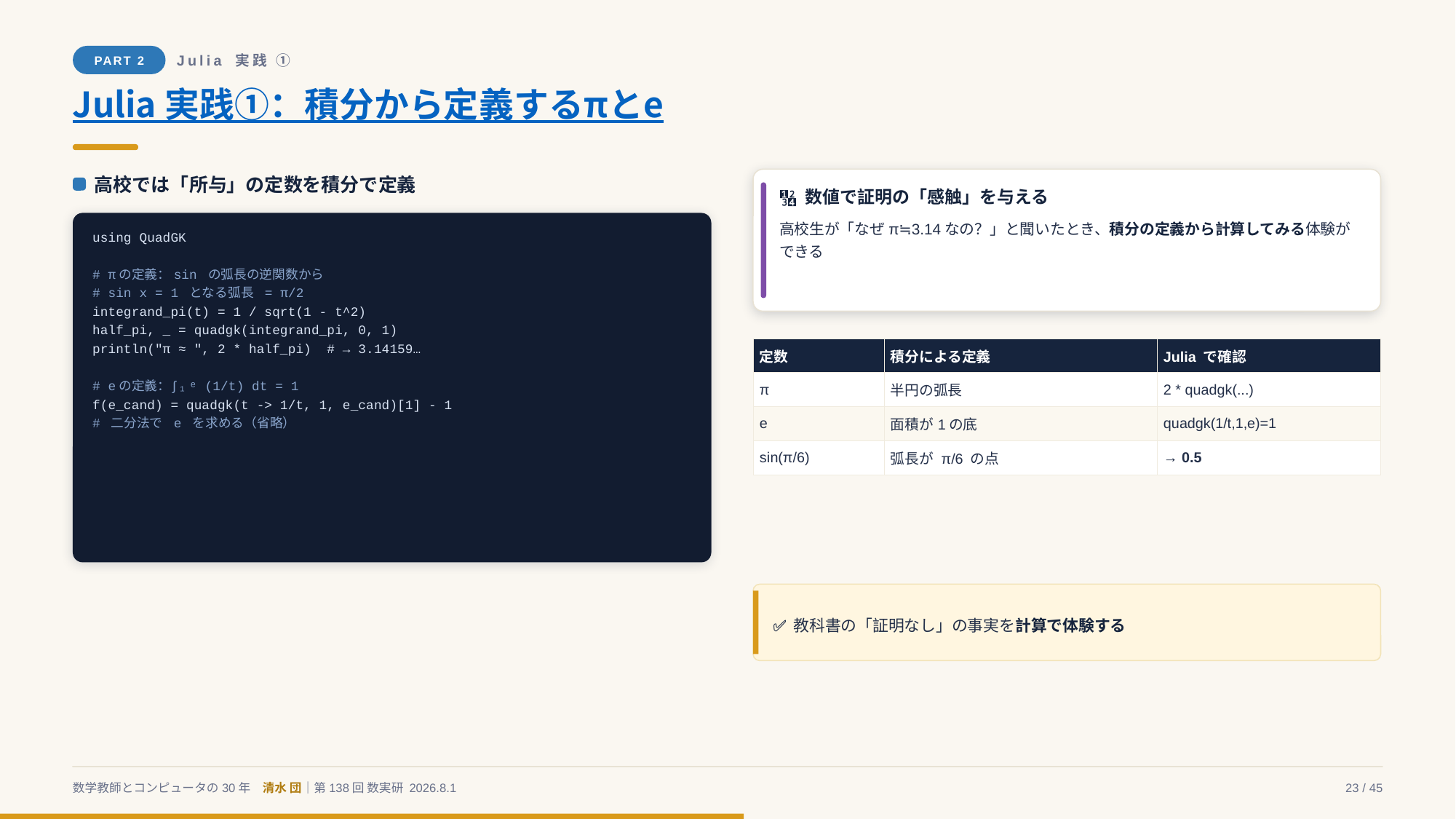

PART 2
Julia 実践 ①
Julia 実践①：積分から定義するπとe

高校では「所与」の定数を積分で定義

🔢 数値で証明の「感触」を与える

高校生が「なぜπ≒3.14なの？」と聞いたとき、積分の定義から計算してみる体験ができる
using QuadGK

# πの定義：sin の弧長の逆関数から
# sin x = 1 となる弧長 = π/2
integrand_pi(t) = 1 / sqrt(1 - t^2)
half_pi, _ = quadgk(integrand_pi, 0, 1)
println("π ≈ ", 2 * half_pi)  # → 3.14159…

# eの定義：∫₁ᵉ (1/t) dt = 1
f(e_cand) = quadgk(t -> 1/t, 1, e_cand)[1] - 1
# 二分法で e を求める（省略）
| 定数 | 積分による定義 | Julia で確認 |
| --- | --- | --- |
| π | 半円の弧長 | 2 \* quadgk(...) |
| e | 面積が1の底 | quadgk(1/t,1,e)=1 |
| sin(π/6) | 弧長が π/6 の点 | → 0.5 |

✅ 教科書の「証明なし」の事実を計算で体験する

数学教師とコンピュータの30年　清水 団｜第138回 数実研 2026.8.1
23 / 45